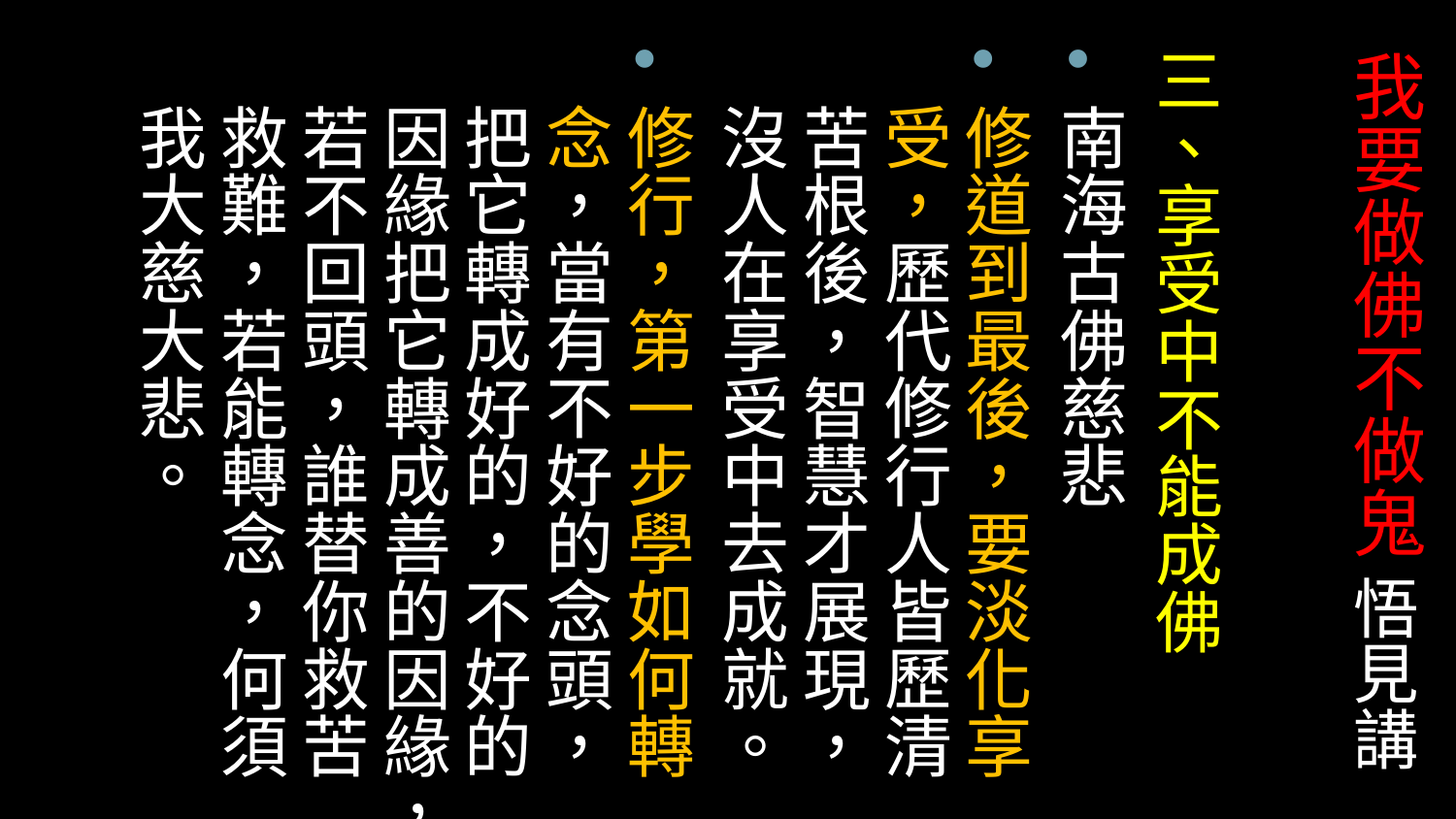

三、享受中不能成佛
南海古佛慈悲
修道到最後，要淡化享受，歷代修行人皆歷清苦根後，智慧才展現，沒人在享受中去成就。
修行，第一步學如何轉念，當有不好的念頭，把它轉成好的，不好的因緣把它轉成善的因緣，若不回頭，誰替你救苦救難，若能轉念，何須我大慈大悲。

# 我要做佛不做鬼 悟見講